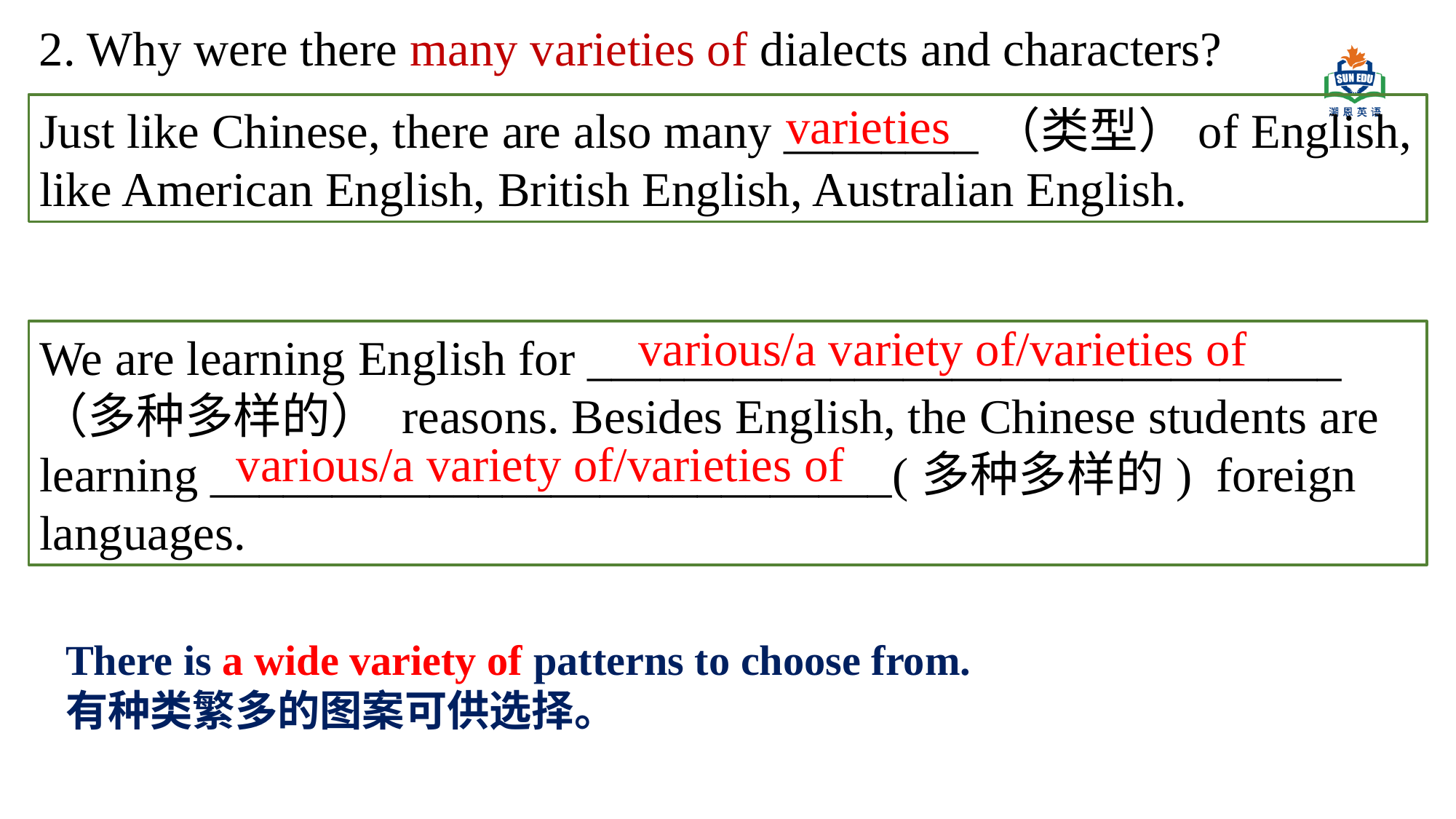

2. Why were there many varieties of dialects and characters?
varieties
Just like Chinese, there are also many ________（类型）of English, like American English, British English, Australian English.
various/a variety of/varieties of
We are learning English for _______________________________（多种多样的） reasons. Besides English, the Chinese students are learning ____________________________(多种多样的)  foreign languages.
various/a variety of/varieties of
There is a wide variety of patterns to choose from.
有种类繁多的图案可供选择。